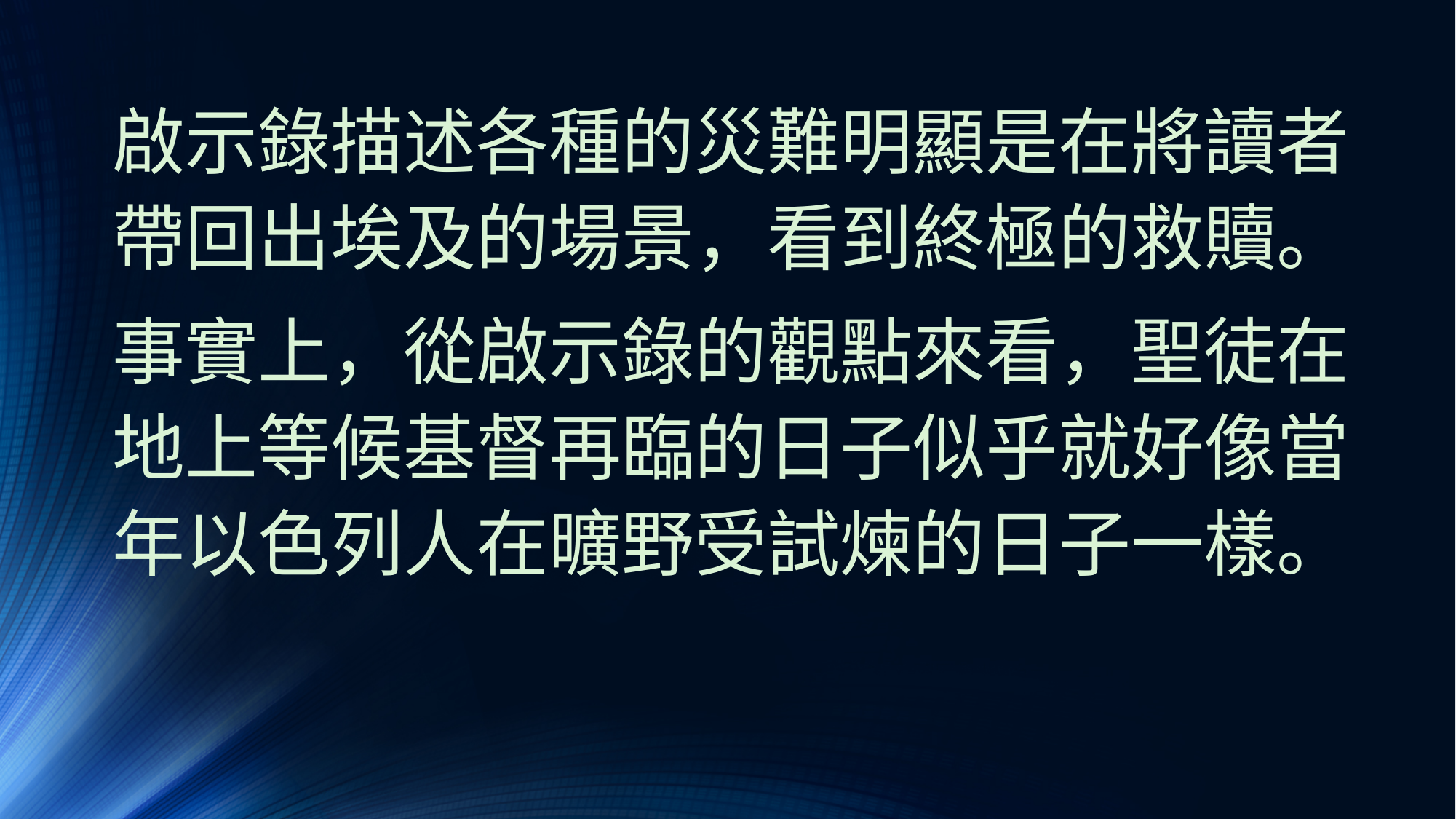

啟示錄描述各種的災難明顯是在將讀者帶回出埃及的場景，看到終極的救贖。
事實上，從啟示錄的觀點來看，聖徒在地上等候基督再臨的日子似乎就好像當年以色列人在曠野受試煉的日子一樣。